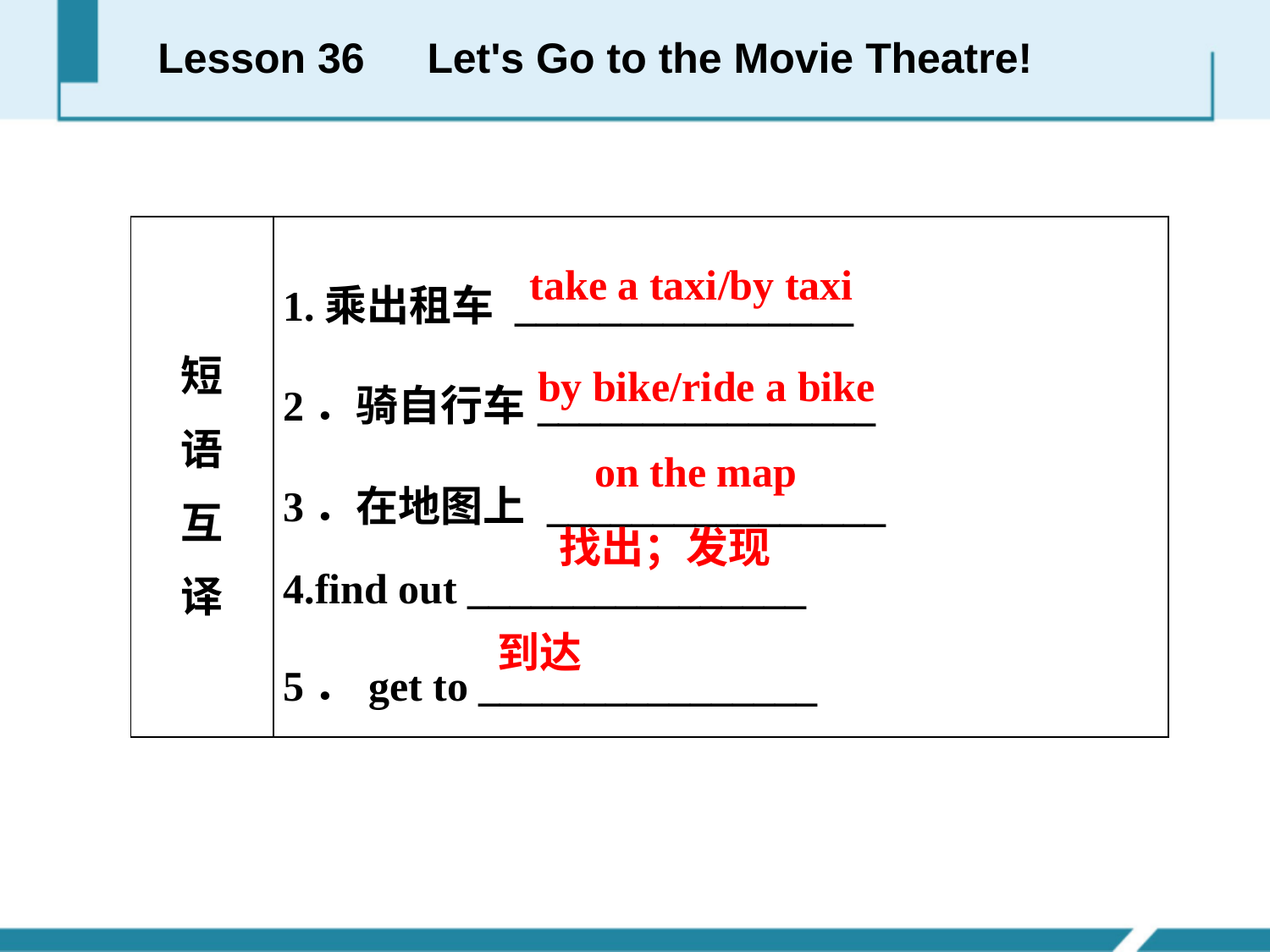

Lesson 36　Let's Go to the Movie Theatre!
| 短 语 互 译 | 1.乘出租车 \_\_\_\_\_\_\_\_\_\_\_\_\_\_\_\_ 2．骑自行车\_\_\_\_\_\_\_\_\_\_\_\_\_\_\_\_ 3．在地图上 \_\_\_\_\_\_\_\_\_\_\_\_\_\_\_\_ 4.find out \_\_\_\_\_\_\_\_\_\_\_\_\_\_\_\_ 5．get to \_\_\_\_\_\_\_\_\_\_\_\_\_\_\_\_ |
| --- | --- |
take a taxi/by taxi
by bike/ride a bike

on the map
找出；发现
到达